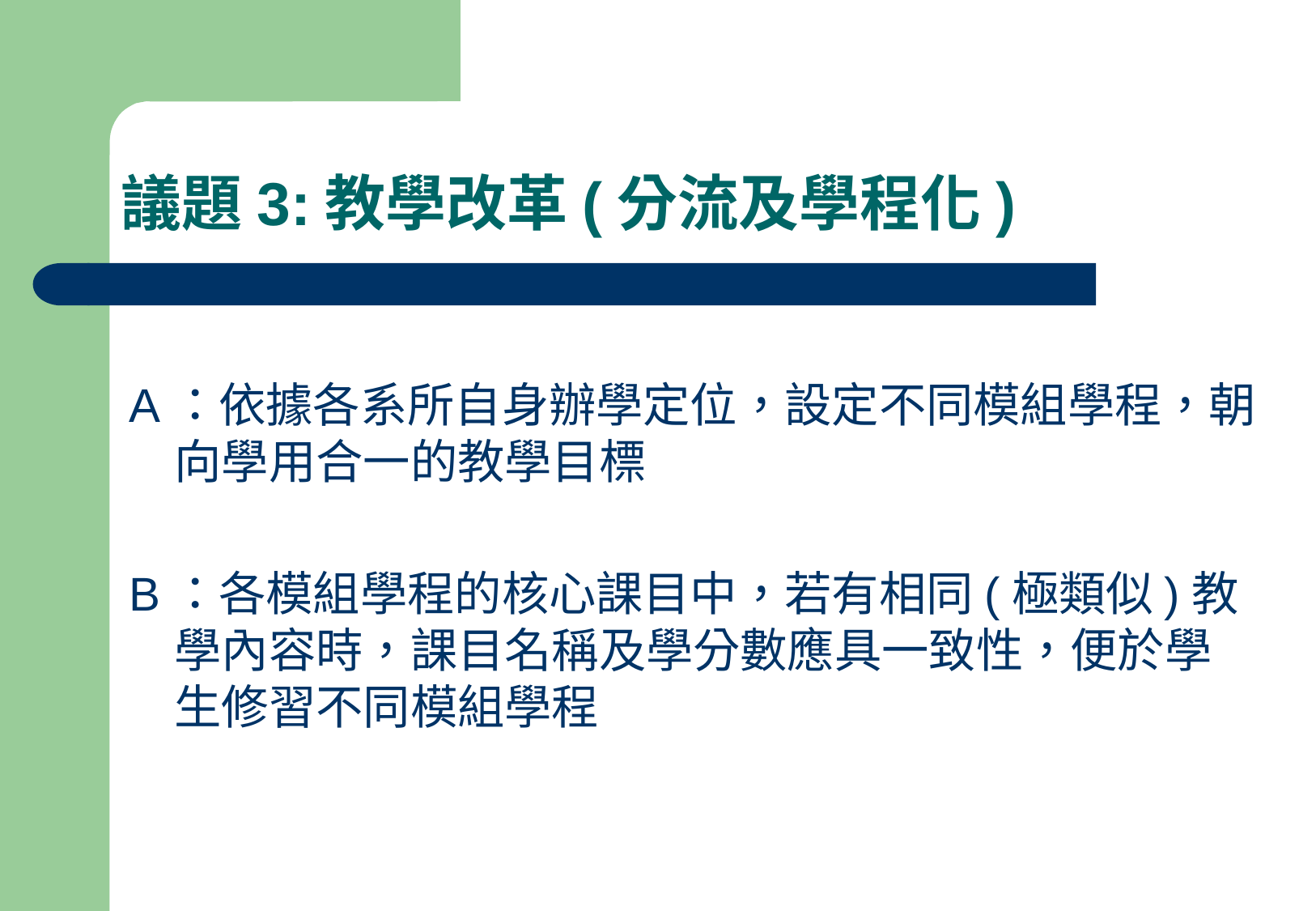

# 議題3:教學改革(分流及學程化)

A：依據各系所自身辦學定位，設定不同模組學程，朝向學用合一的教學目標

B：各模組學程的核心課目中，若有相同(極類似)教學內容時，課目名稱及學分數應具一致性，便於學生修習不同模組學程